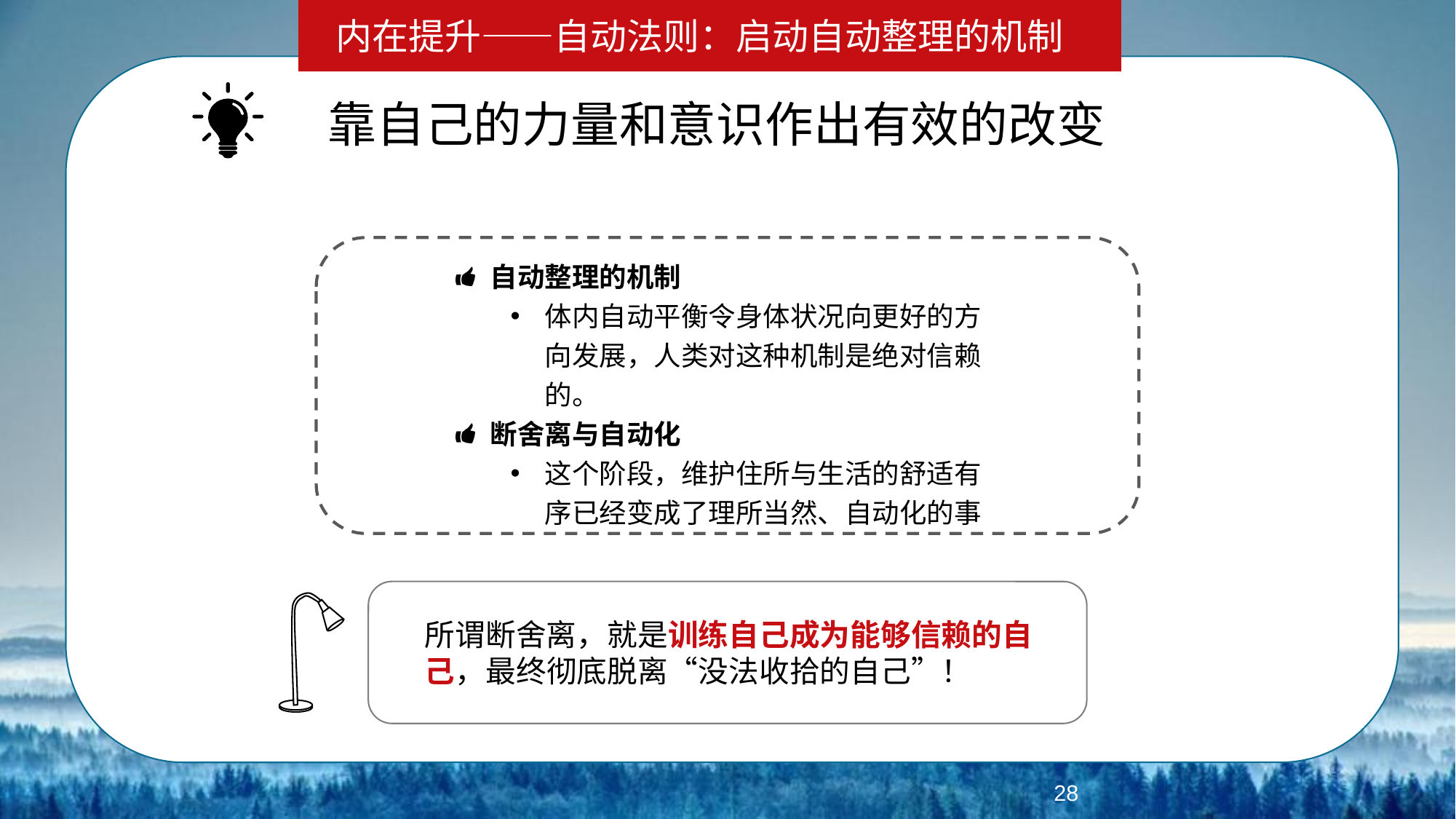

内在提升——自动法则：启动自动整理的机制

靠自己的力量和意识作出有效的改变

自动整理的机制
体内自动平衡令身体状况向更好的方向发展，人类对这种机制是绝对信赖的。
断舍离与自动化
这个阶段，维护住所与生活的舒适有序已经变成了理所当然、自动化的事

所谓断舍离，就是训练自己成为能够信赖的自己，最终彻底脱离“没法收拾的自己”！